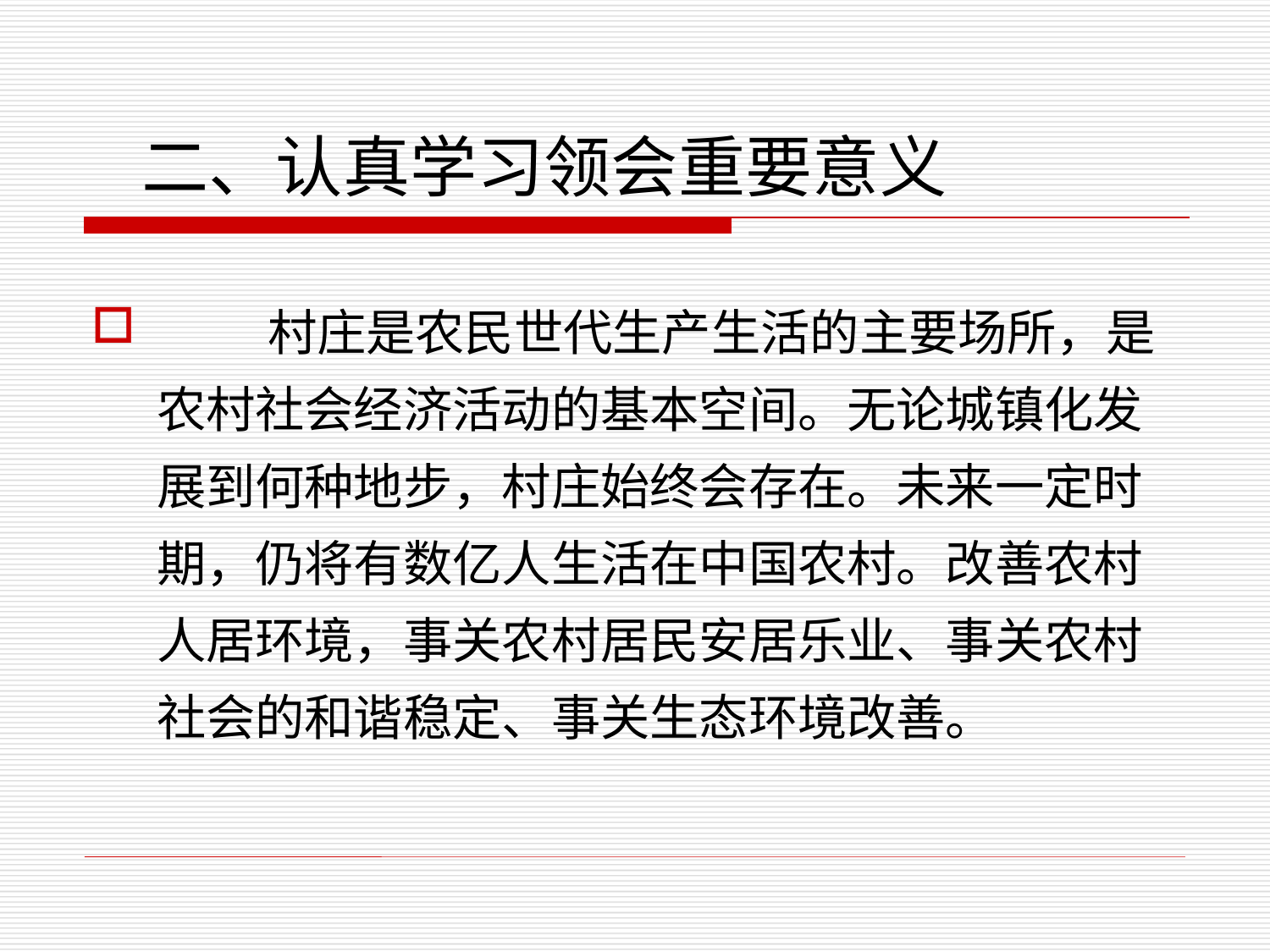

二、认真学习领会重要意义
         村庄是农民世代生产生活的主要场所，是农村社会经济活动的基本空间。无论城镇化发展到何种地步，村庄始终会存在。未来一定时期，仍将有数亿人生活在中国农村。改善农村人居环境，事关农村居民安居乐业、事关农村社会的和谐稳定、事关生态环境改善。